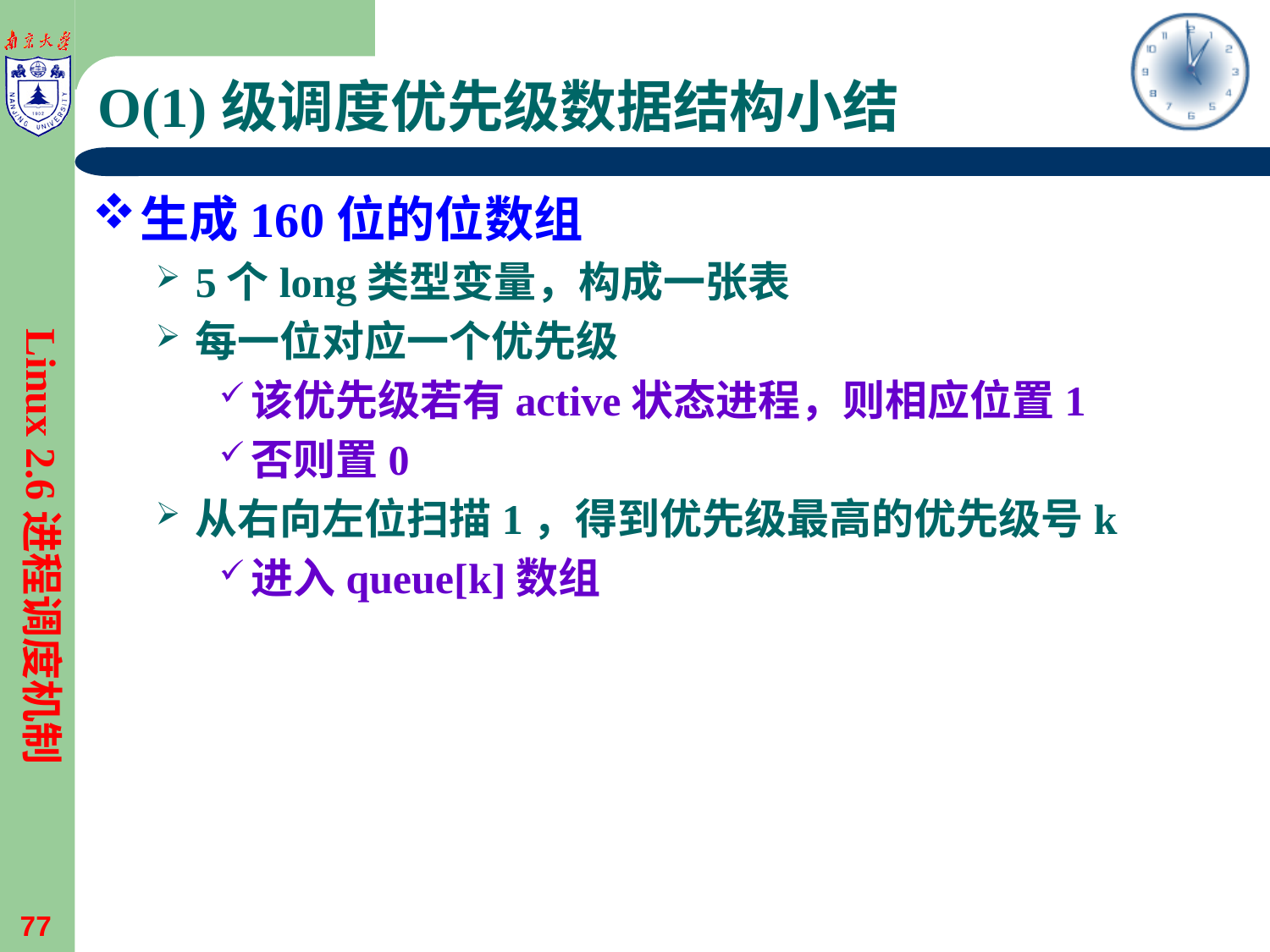

# O(1)级调度优先级数据结构小结
生成160位的位数组
5个long类型变量，构成一张表
每一位对应一个优先级
该优先级若有active状态进程，则相应位置1
否则置0
从右向左位扫描1，得到优先级最高的优先级号k
进入queue[k]数组

Linux 2.6进程调度机制
77